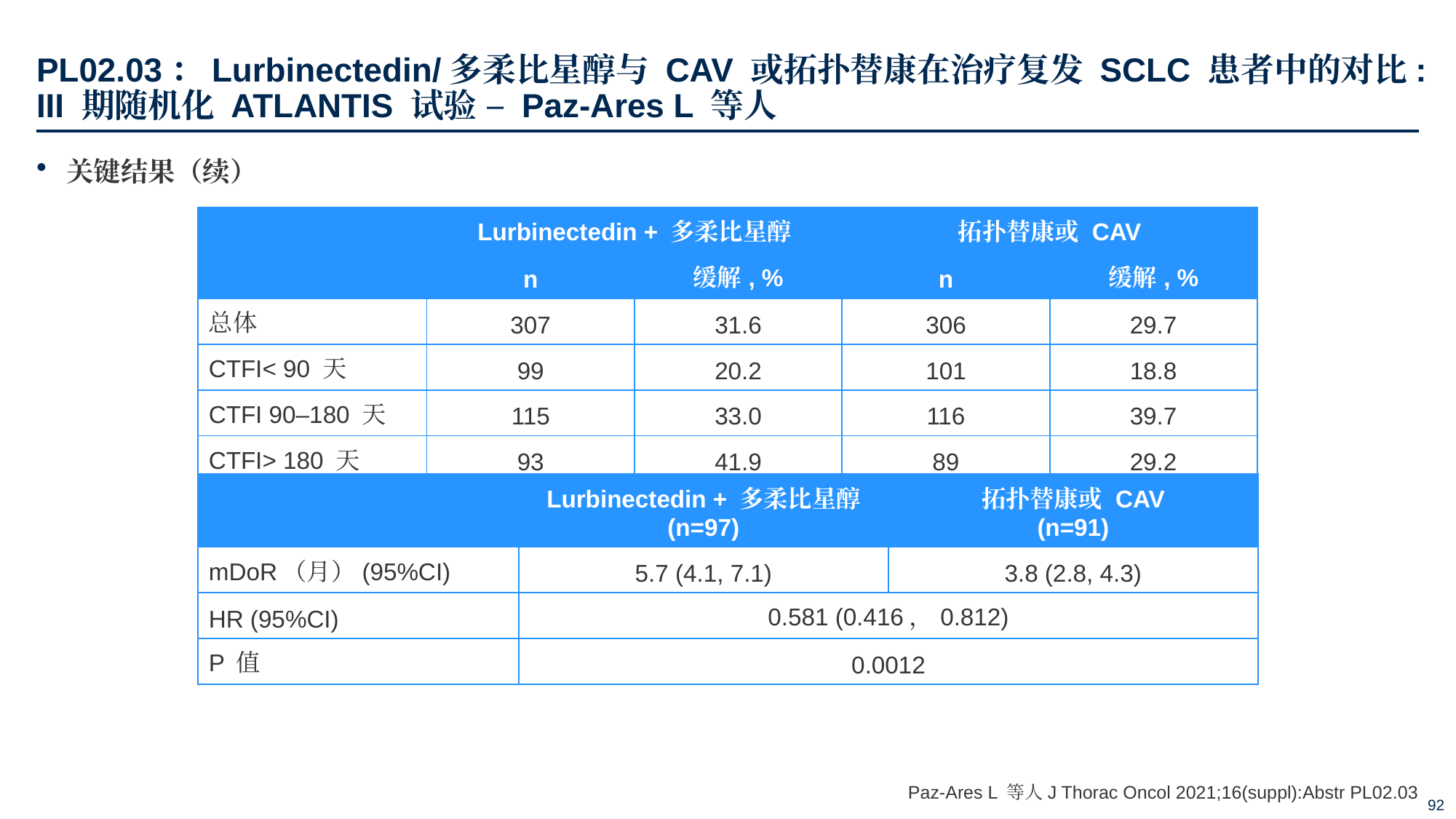

# PL02.03：Lurbinectedin/多柔比星醇与 CAV 或拓扑替康在治疗复发 SCLC 患者中的对比: III 期随机化 ATLANTIS 试验 – Paz-Ares L 等人
关键结果（续）
|  | Lurbinectedin + 多柔比星醇 |  | 拓扑替康或 CAV |  |
| --- | --- | --- | --- | --- |
|  | n | 缓解, % | n | 缓解, % |
| 总体 | 307 | 31.6 | 306 | 29.7 |
| CTFI< 90 天 | 99 | 20.2 | 101 | 18.8 |
| CTFI 90–180 天 | 115 | 33.0 | 116 | 39.7 |
| CTFI> 180 天 | 93 | 41.9 | 89 | 29.2 |
|  | Lurbinectedin + 多柔比星醇 (n=97) | 拓扑替康或 CAV (n=91) |
| --- | --- | --- |
| mDoR（月）(95%CI) | 5.7 (4.1, 7.1) | 3.8 (2.8, 4.3) |
| HR (95%CI) | 0.581 (0.416，0.812) |  |
| P 值 | 0.0012 |  |
Paz-Ares L 等人J Thorac Oncol 2021;16(suppl):Abstr PL02.03